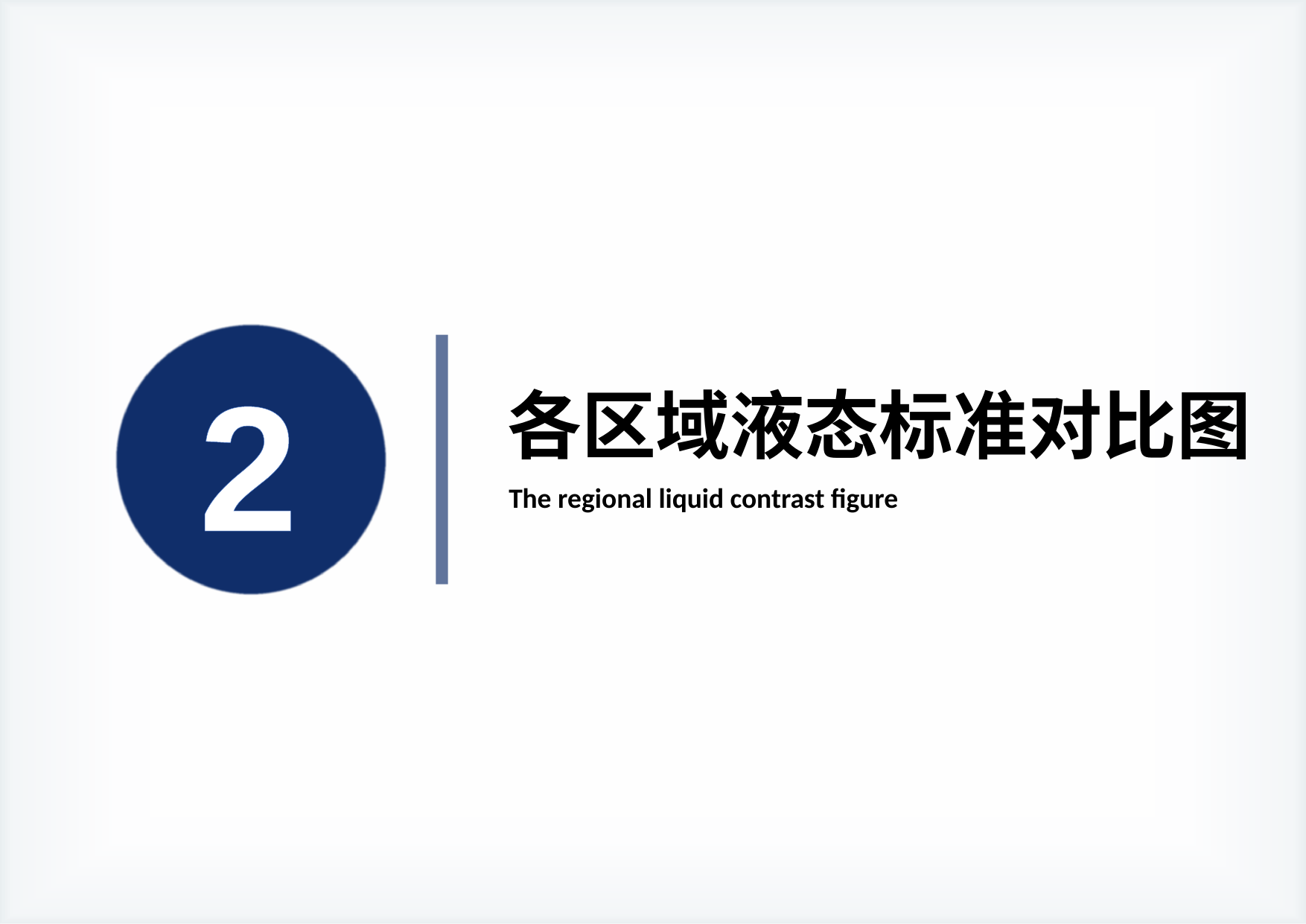

2

各区域液态标准对比图
The regional liquid contrast figure